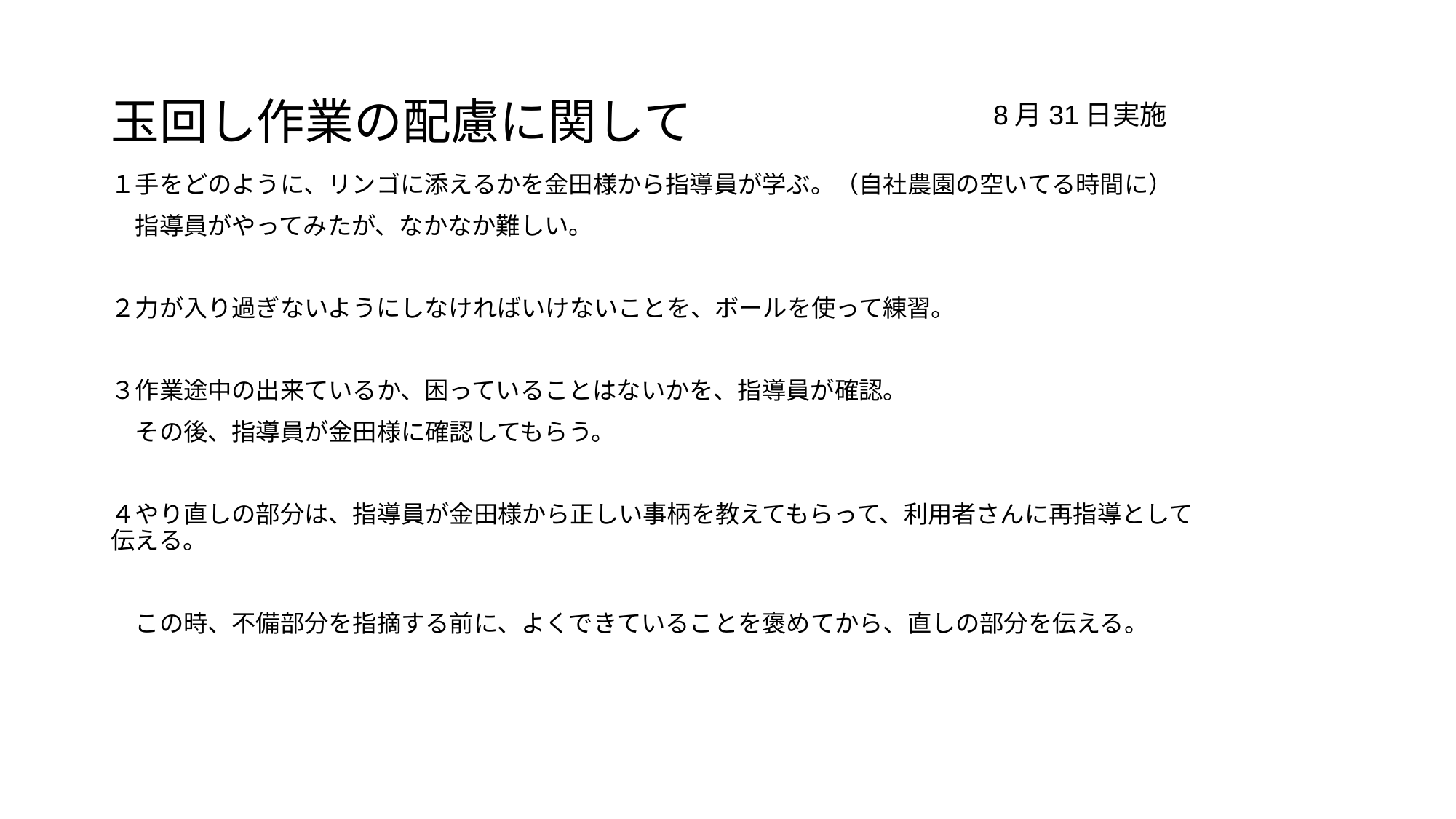

# 玉回し作業の配慮に関して
8月31日実施
１手をどのように、リンゴに添えるかを金田様から指導員が学ぶ。（自社農園の空いてる時間に）
　指導員がやってみたが、なかなか難しい。

２力が入り過ぎないようにしなければいけないことを、ボールを使って練習。

３作業途中の出来ているか、困っていることはないかを、指導員が確認。
　その後、指導員が金田様に確認してもらう。

４やり直しの部分は、指導員が金田様から正しい事柄を教えてもらって、利用者さんに再指導として伝える。

　この時、不備部分を指摘する前に、よくできていることを褒めてから、直しの部分を伝える。